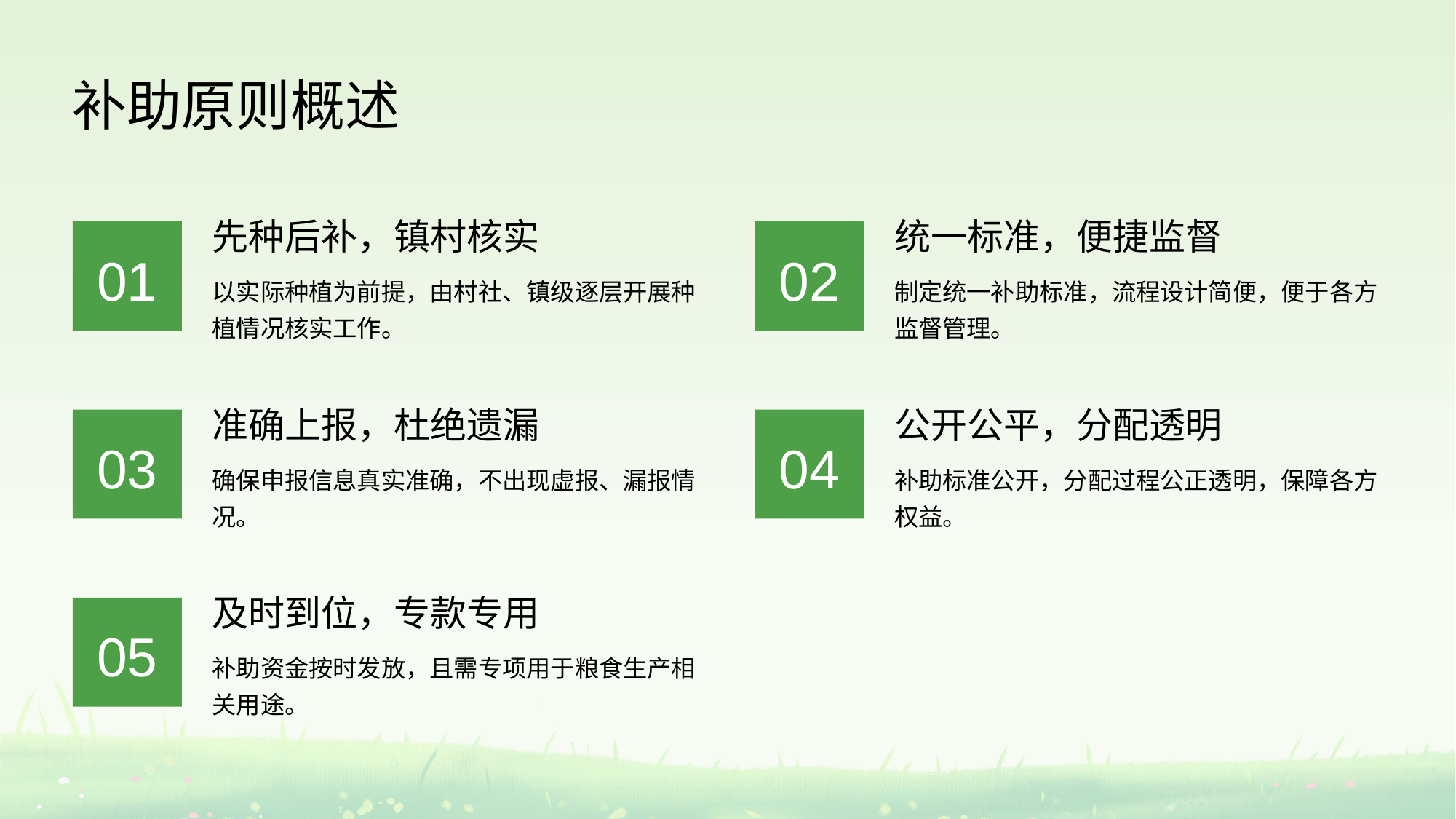

补助原则概述
先种后补，镇村核实
统一标准，便捷监督

01
02
以实际种植为前提，由村社、镇级逐层开展种植情况核实工作。
制定统一补助标准，流程设计简便，便于各方监督管理。
准确上报，杜绝遗漏
公开公平，分配透明

03
04
确保申报信息真实准确，不出现虚报、漏报情况。
补助标准公开，分配过程公正透明，保障各方权益。
及时到位，专款专用

05
补助资金按时发放，且需专项用于粮食生产相关用途。